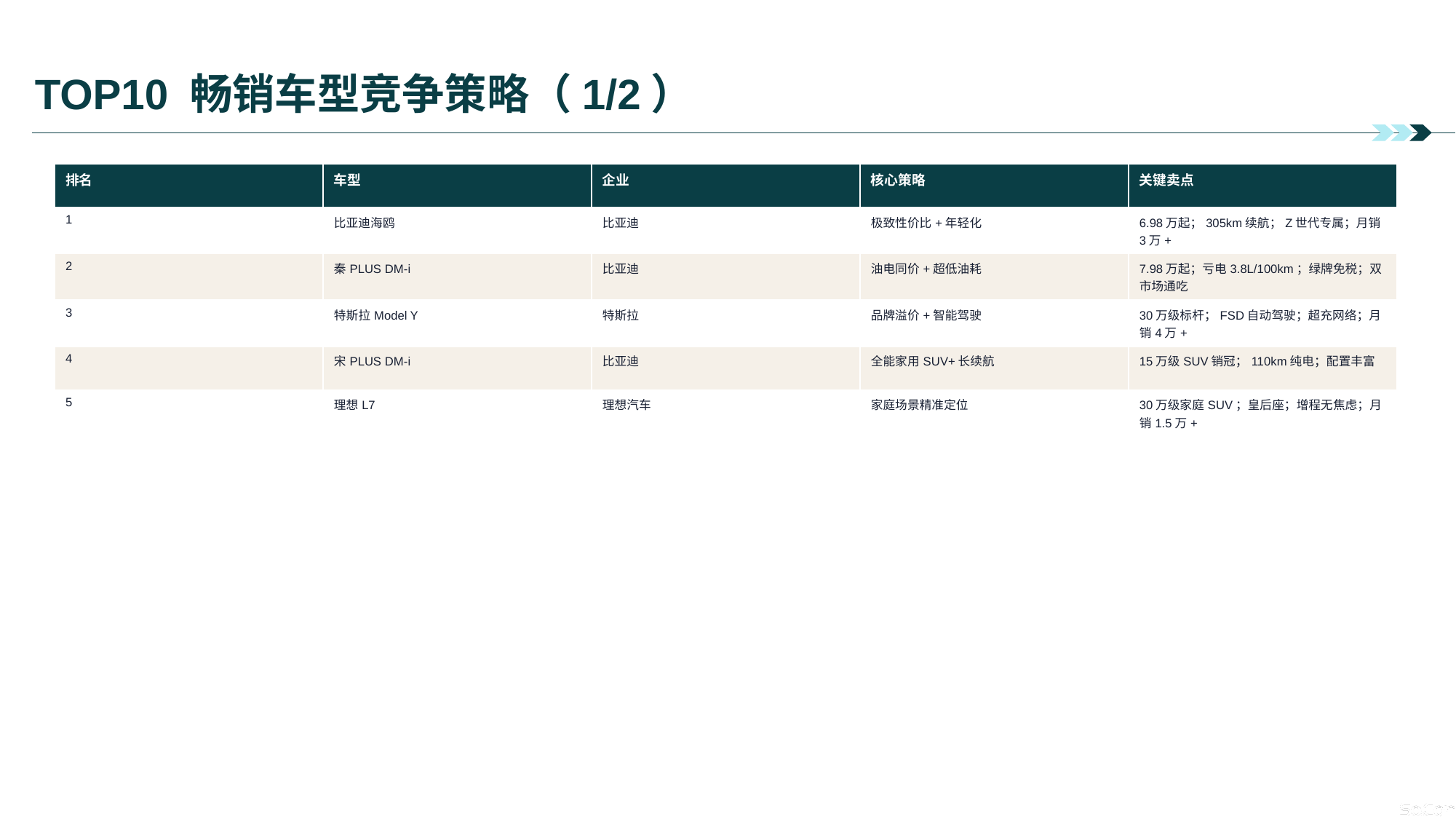

# TOP10 畅销车型竞争策略（1/2）
| 排名 | 车型 | 企业 | 核心策略 | 关键卖点 |
| --- | --- | --- | --- | --- |
| 1 | 比亚迪海鸥 | 比亚迪 | 极致性价比+年轻化 | 6.98万起；305km续航；Z世代专属；月销3万+ |
| 2 | 秦PLUS DM-i | 比亚迪 | 油电同价+超低油耗 | 7.98万起；亏电3.8L/100km；绿牌免税；双市场通吃 |
| 3 | 特斯拉Model Y | 特斯拉 | 品牌溢价+智能驾驶 | 30万级标杆；FSD自动驾驶；超充网络；月销4万+ |
| 4 | 宋PLUS DM-i | 比亚迪 | 全能家用SUV+长续航 | 15万级SUV销冠；110km纯电；配置丰富 |
| 5 | 理想L7 | 理想汽车 | 家庭场景精准定位 | 30万级家庭SUV；皇后座；增程无焦虑；月销1.5万+ |